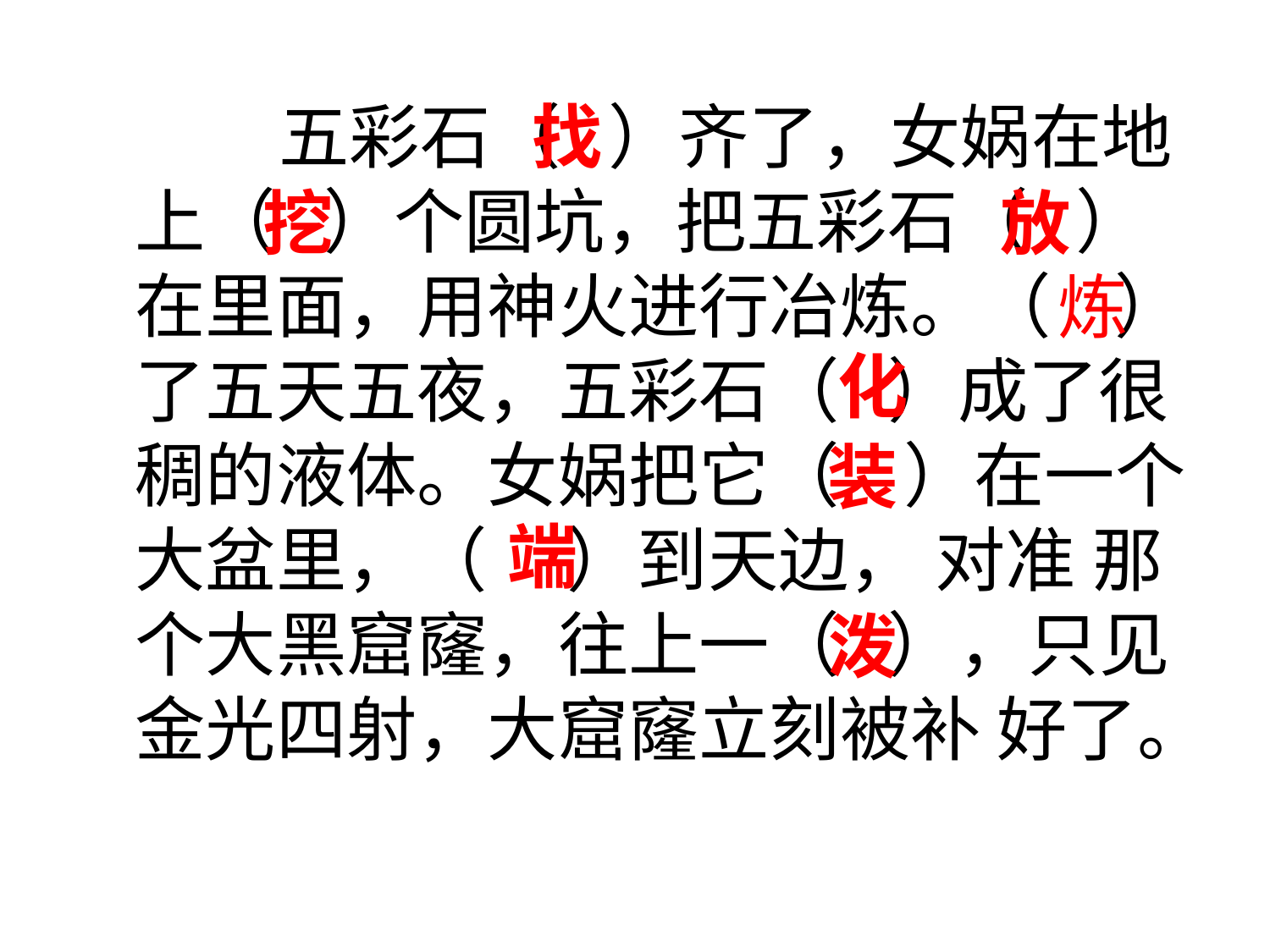

五彩石（   ）齐了，女娲在地上（   ）个圆坑，把五彩石（   ）在里面，用神火进行冶炼。（    ）了五天五夜，五彩石（   ）成了很稠的液体。女娲把它（    ）在一个大盆里，（     ）到天边， 对准 那个大黑窟窿，往上一（   ），只见金光四射，大窟窿立刻被补 好了。

找
挖
放
炼
化
装
端
泼